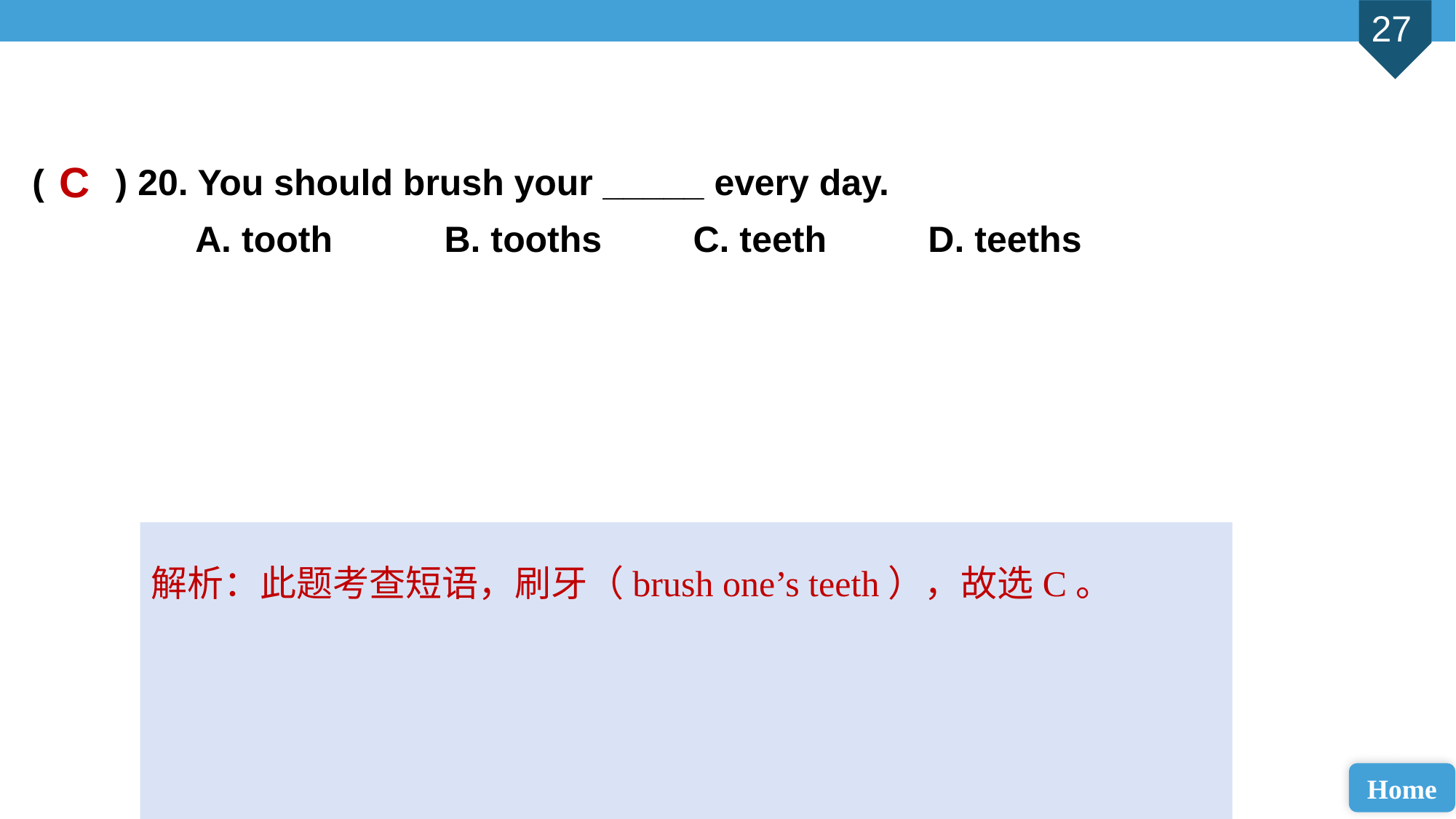

(       ) 20. You should brush your _____ every day.
                A. tooth           B. tooths         C. teeth          D. teeths
C

解析：此题考查短语，刷牙（brush one’s teeth），故选C。